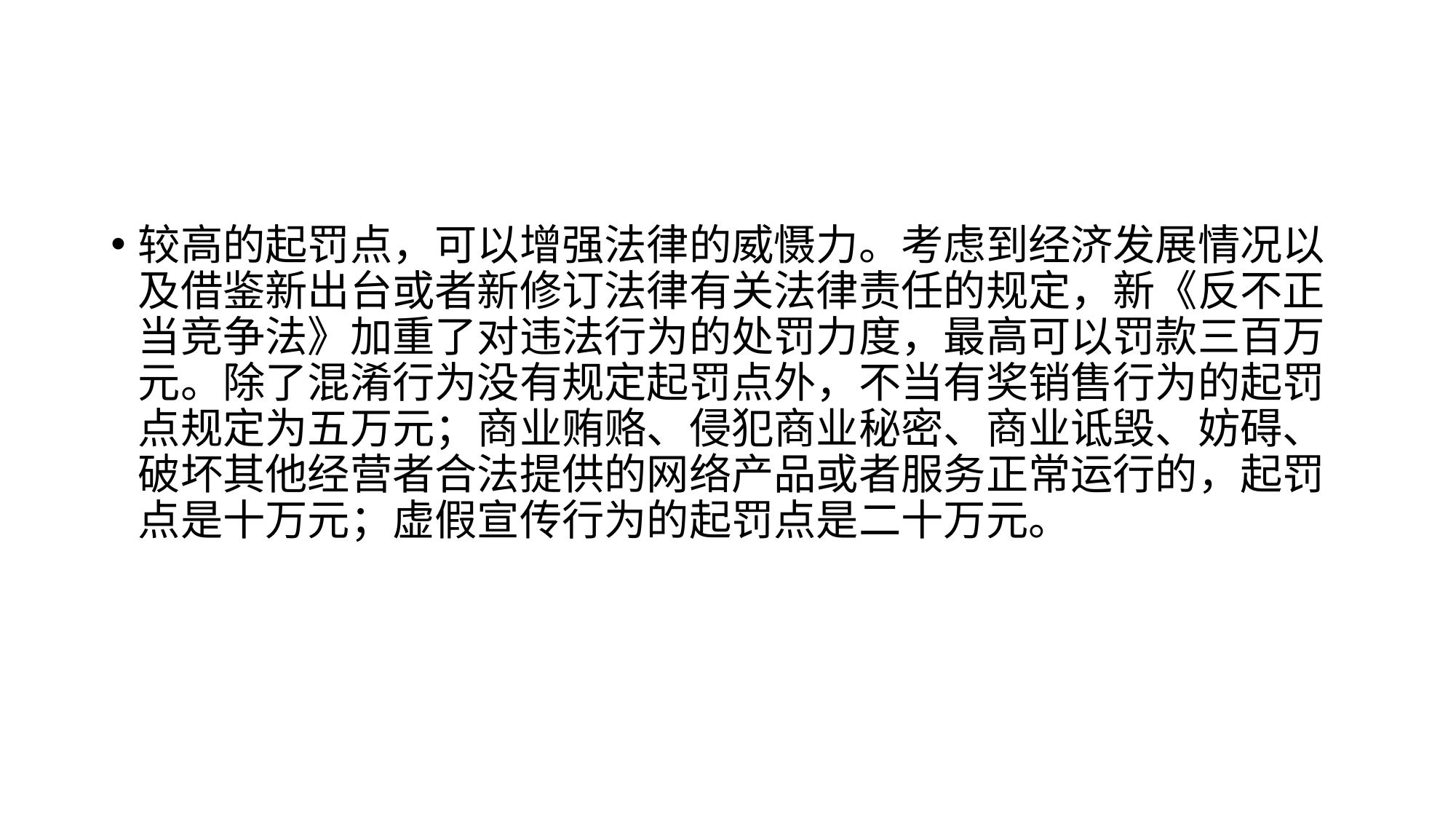

#
较高的起罚点，可以增强法律的威慑力。考虑到经济发展情况以及借鉴新出台或者新修订法律有关法律责任的规定，新《反不正当竞争法》加重了对违法行为的处罚力度，最高可以罚款三百万元。除了混淆行为没有规定起罚点外，不当有奖销售行为的起罚点规定为五万元；商业贿赂、侵犯商业秘密、商业诋毁、妨碍、破坏其他经营者合法提供的网络产品或者服务正常运行的，起罚点是十万元；虚假宣传行为的起罚点是二十万元。